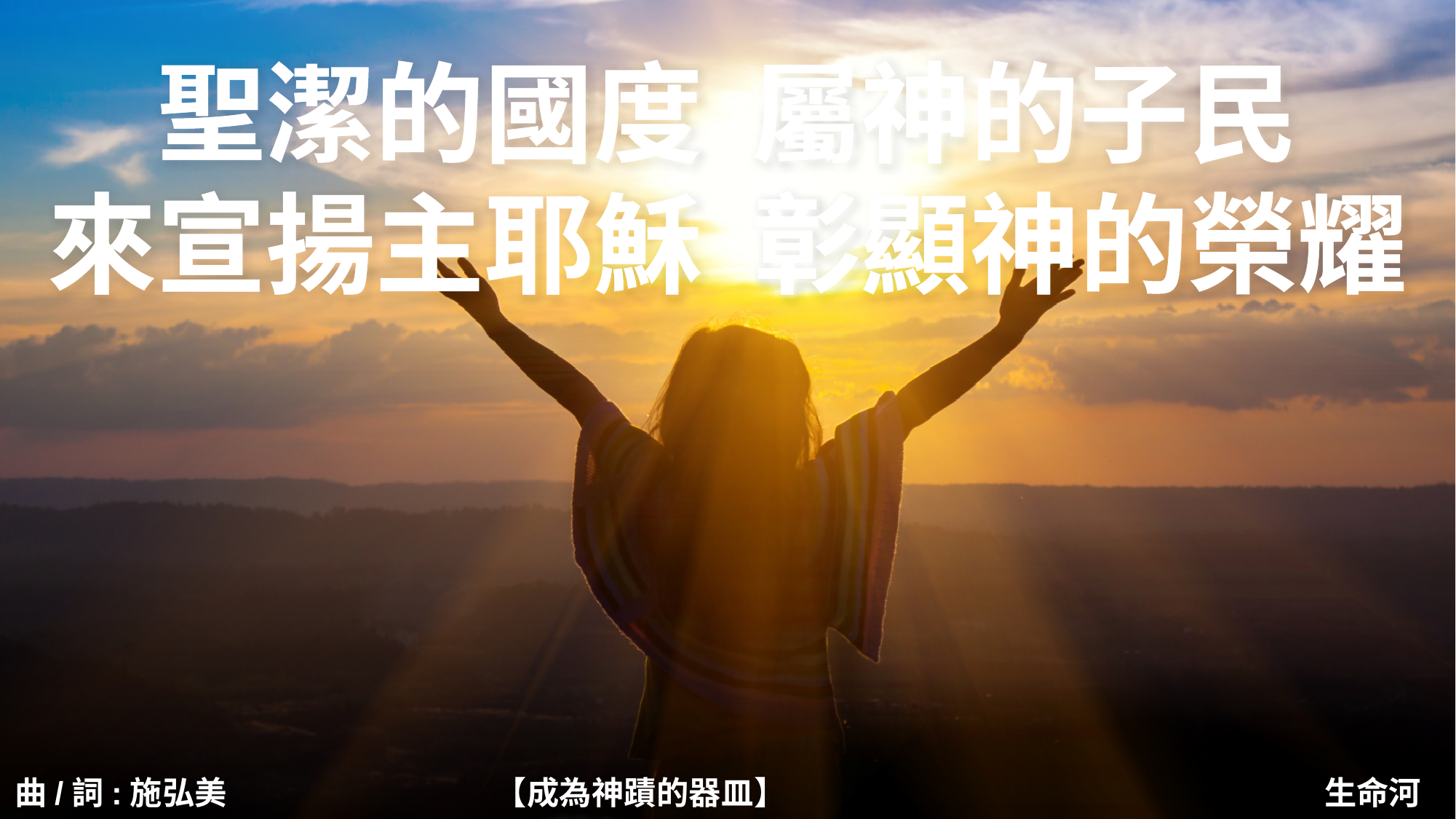

聖潔的國度  屬神的子民
來宣揚主耶穌  彰顯神的榮耀
曲/詞:施弘美			      【成為神蹟的器皿】				               生命河